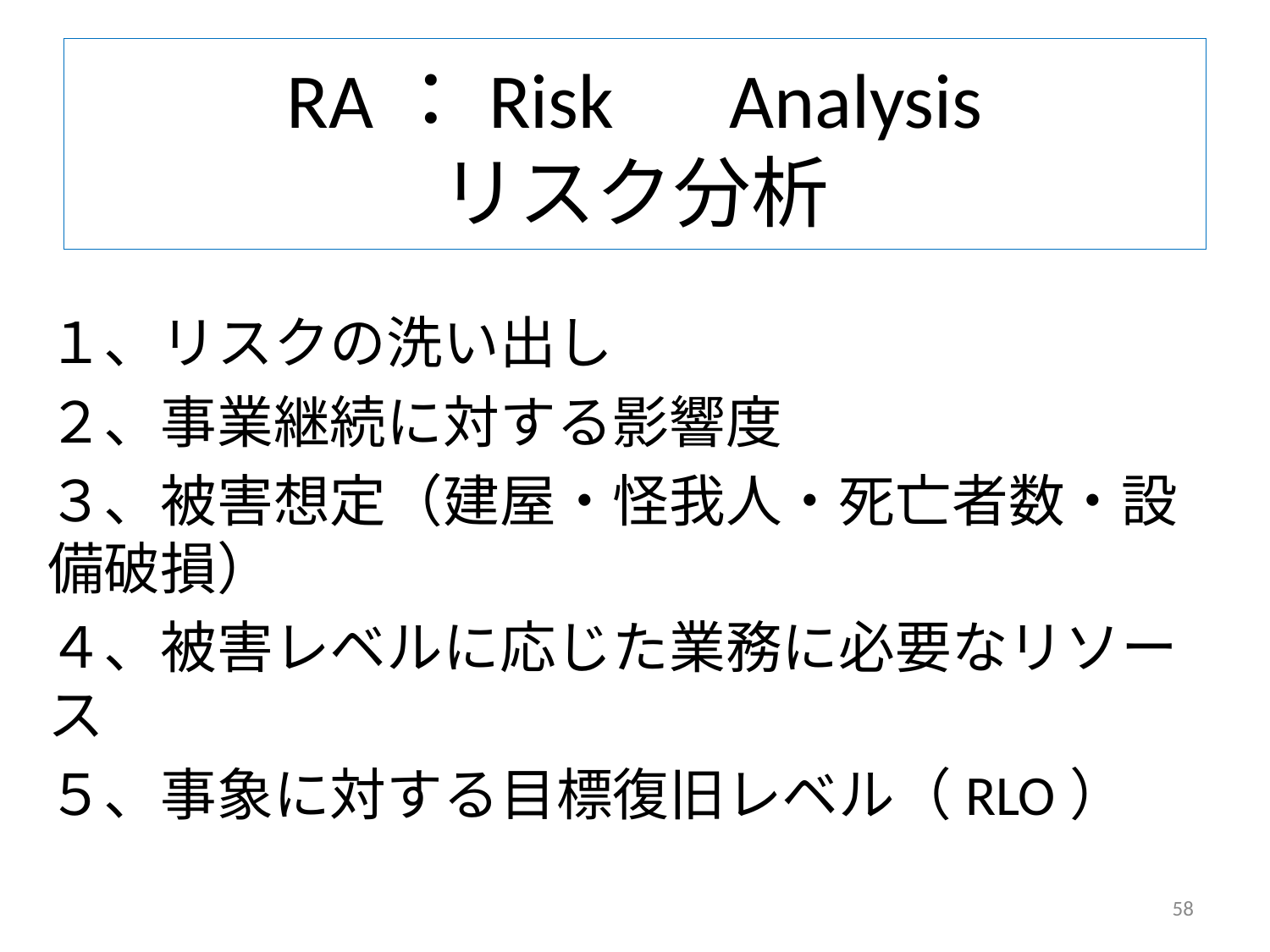

# RA：Risk　Analysis リスク分析

１、リスクの洗い出し
２、事業継続に対する影響度
３、被害想定（建屋・怪我人・死亡者数・設備破損）
４、被害レベルに応じた業務に必要なリソース
５、事象に対する目標復旧レベル（RLO）

58